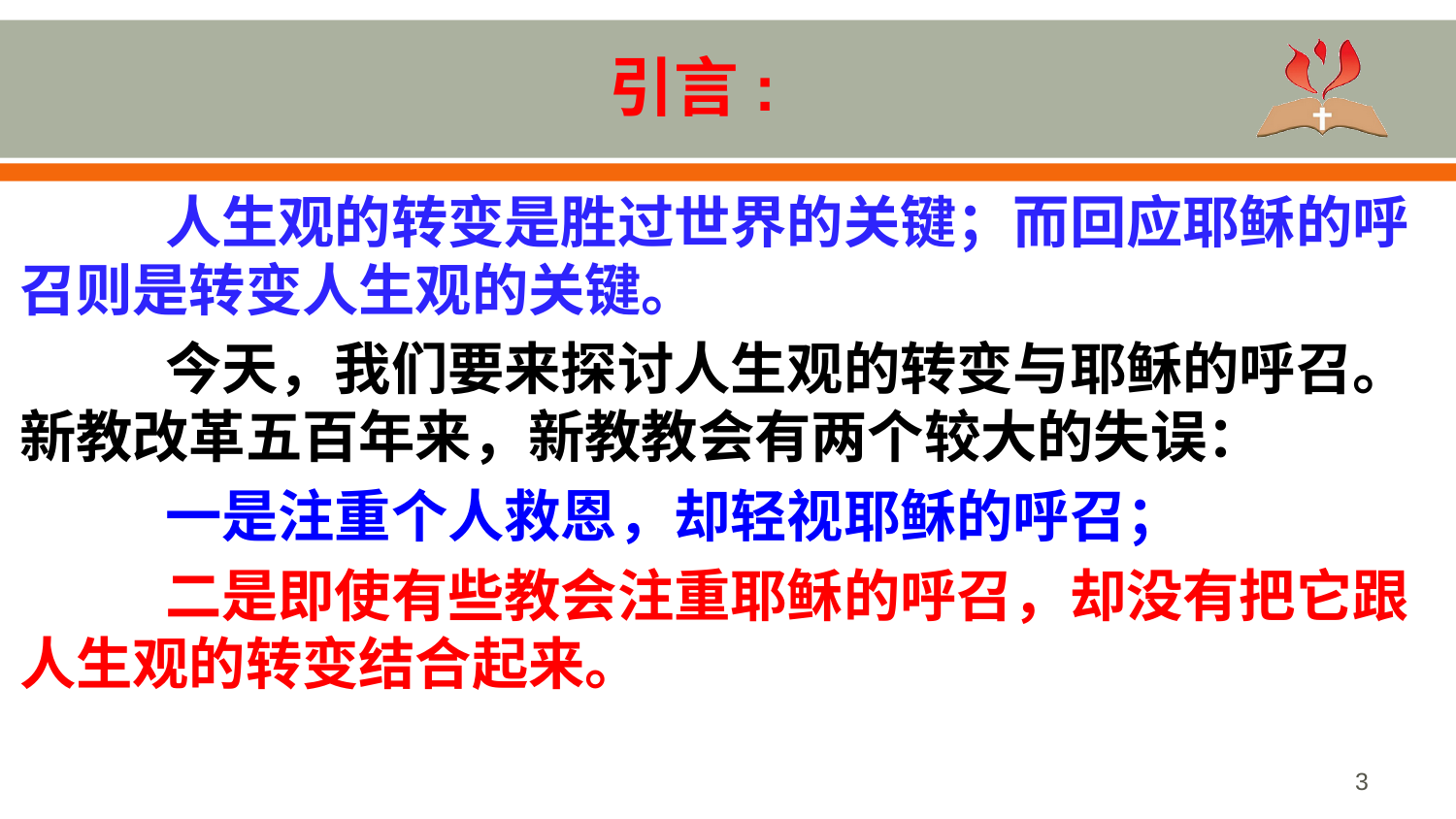

# 引言:
	人生观的转变是胜过世界的关键；而回应耶稣的呼召则是转变人生观的关键。
	今天，我们要来探讨人生观的转变与耶稣的呼召。新教改革五百年来，新教教会有两个较大的失误：
	一是注重个人救恩，却轻视耶稣的呼召；
	二是即使有些教会注重耶稣的呼召，却没有把它跟人生观的转变结合起来。

3